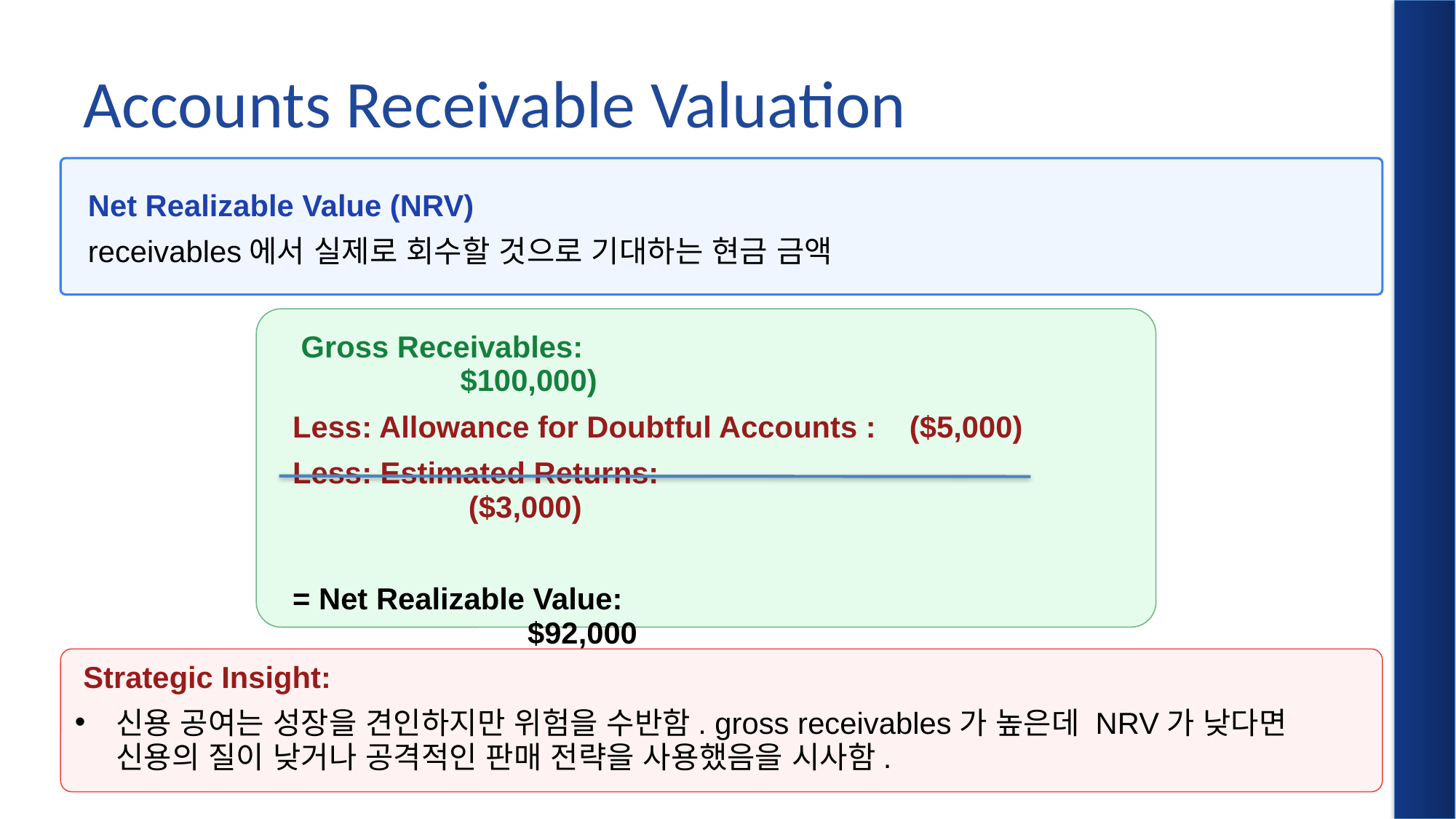

# Accounts Receivable Valuation

Net Realizable Value (NRV)
receivables에서 실제로 회수할 것으로 기대하는 현금 금액

 Gross Receivables: 					       $100,000)
Less: Allowance for Doubtful Accounts :    ($5,000)
Less: Estimated Returns:				        ($3,000)

= Net Realizable Value:					  $92,000

 Strategic Insight:
신용 공여는 성장을 견인하지만 위험을 수반함. gross receivables가 높은데 NRV가 낮다면 신용의 질이 낮거나 공격적인 판매 전략을 사용했음을 시사함.